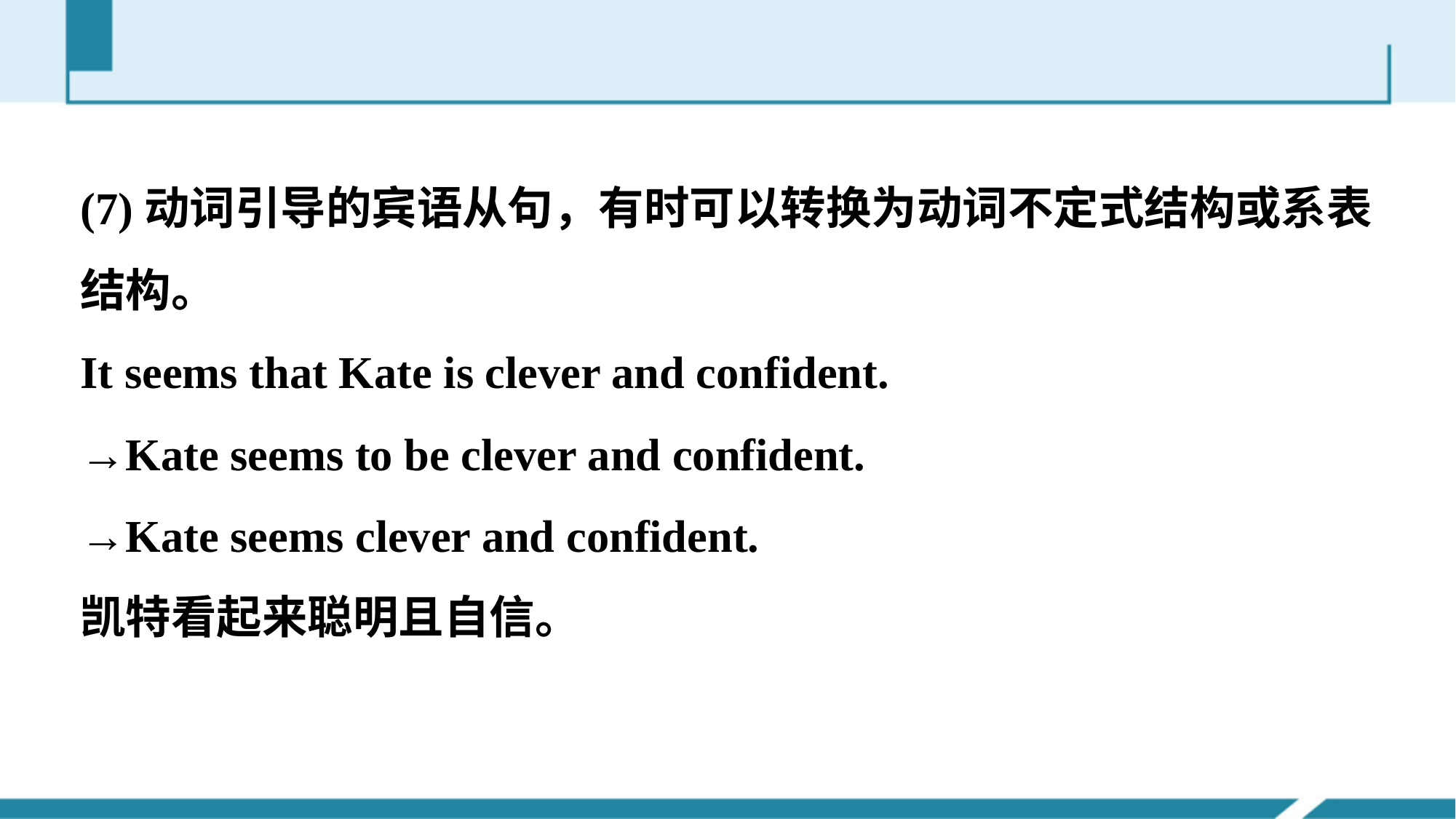

(7)动词引导的宾语从句，有时可以转换为动词不定式结构或系表结构。
It seems that Kate is clever and confident.
→Kate seems to be clever and confident.
→Kate seems clever and confident.
凯特看起来聪明且自信。